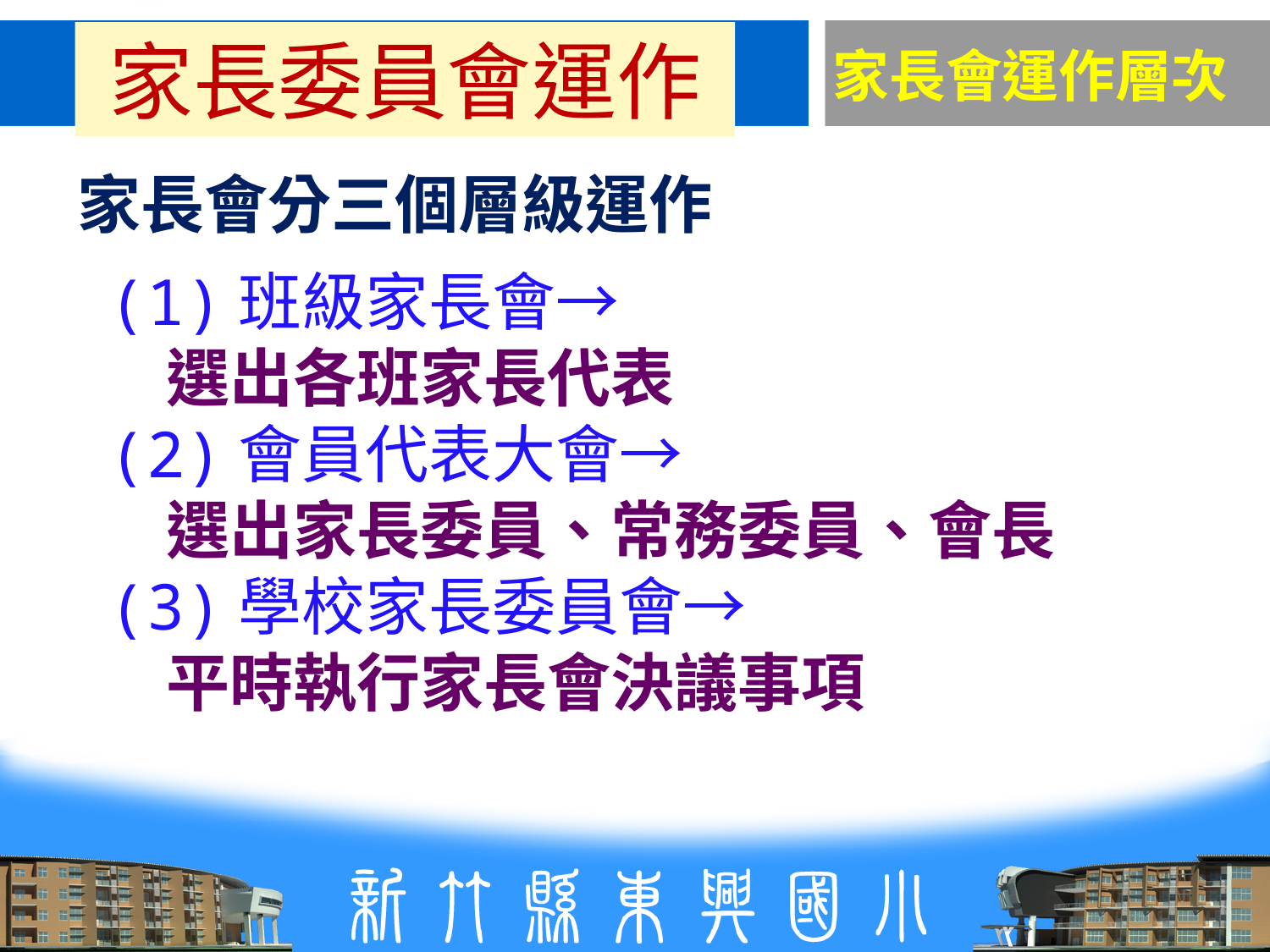

家長委員會運作
家長會運作層次
家長會分三個層級運作
(1)班級家長會→
   選出各班家長代表
(2)會員代表大會→
   選出家長委員、常務委員、會長
(3)學校家長委員會→
   平時執行家長會決議事項